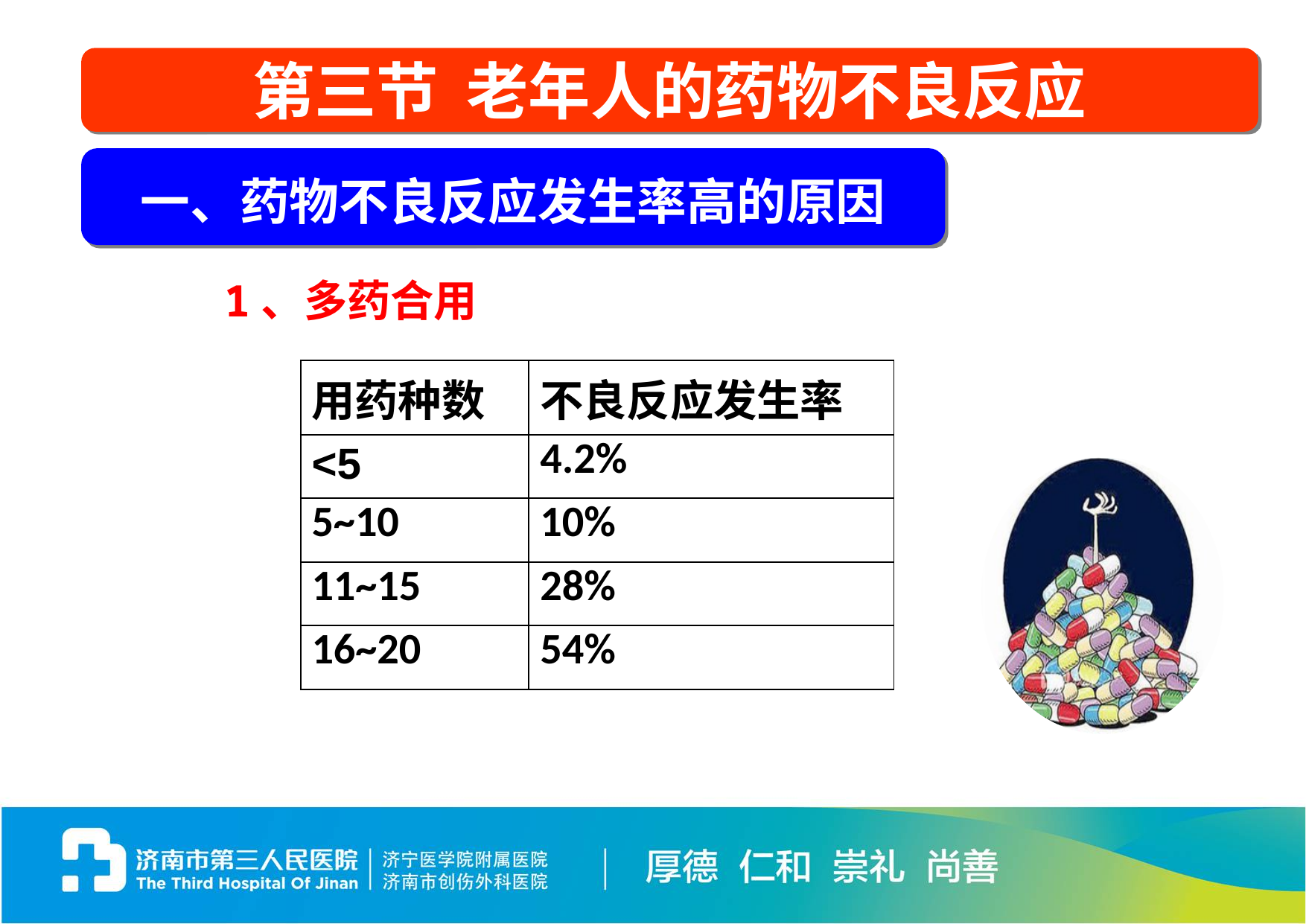

第三节  老年人的药物不良反应

一、药物不良反应发生率高的原因

1、多药合用

| 用药种数 | 不良反应发生率 |
| --- | --- |
| <5 | 4.2% |
| 5~10 | 10% |
| 11~15 | 28% |
| 16~20 | 54% |